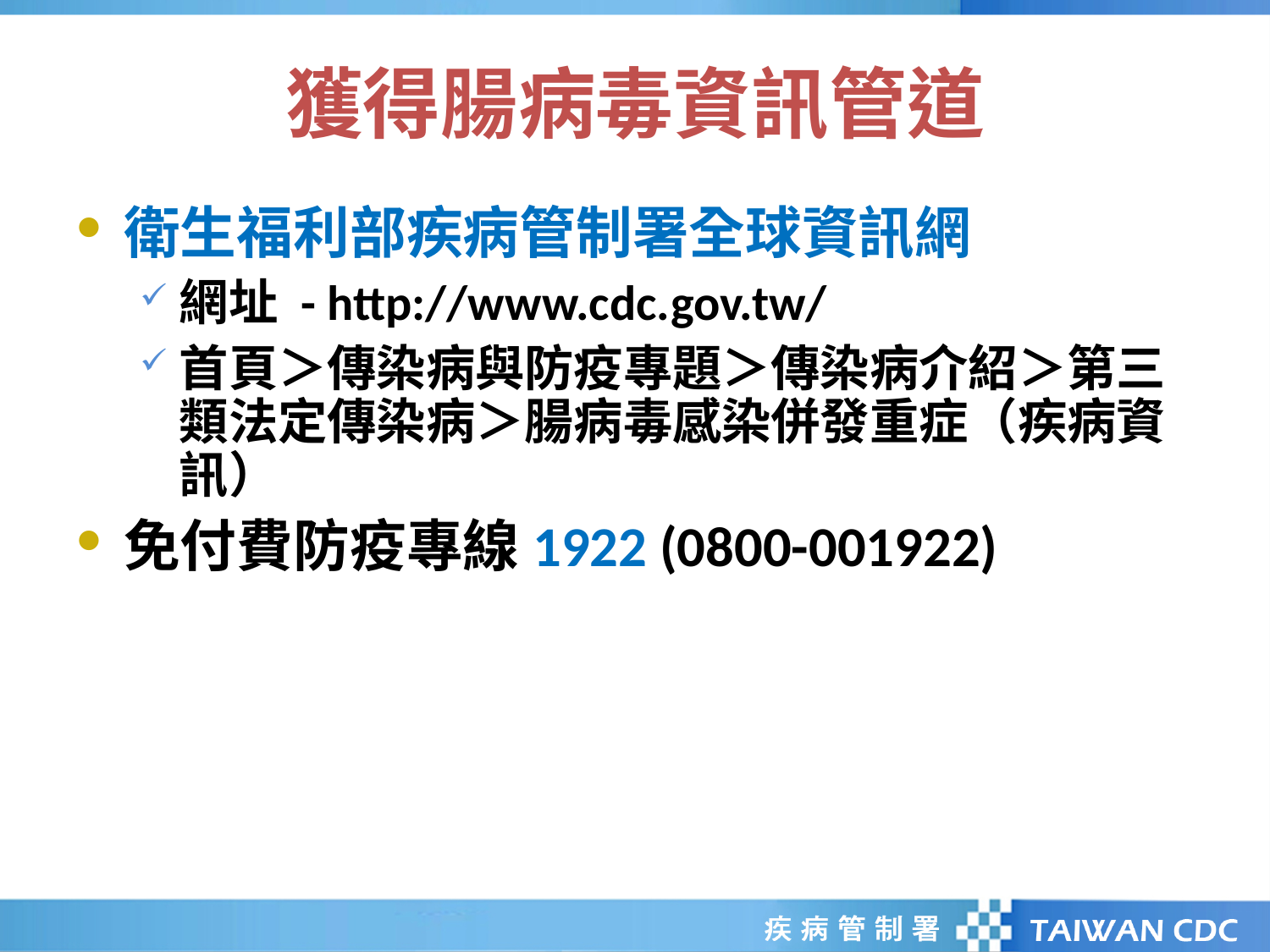

# 獲得腸病毒資訊管道
衛生福利部疾病管制署全球資訊網
網址 - http://www.cdc.gov.tw/
首頁＞傳染病與防疫專題＞傳染病介紹＞第三類法定傳染病＞腸病毒感染併發重症（疾病資訊）
免付費防疫專線1922 (0800-001922)